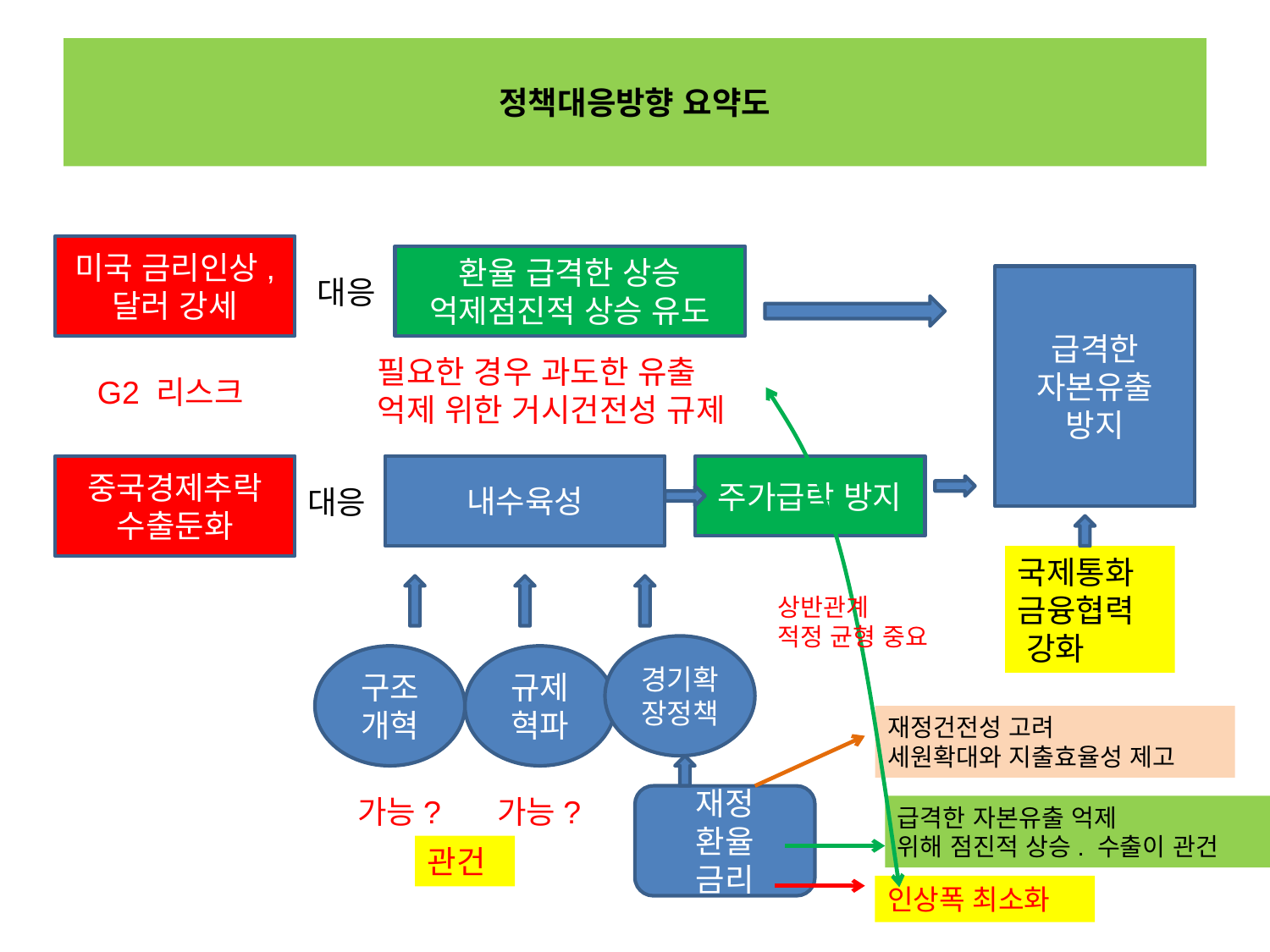

# 정책대응방향 요약도
미국 금리인상, 달러 강세
환율 급격한 상승 억제점진적 상승 유도
대응
급격한 자본유출 방지

필요한 경우 과도한 유출 억제 위한 거시건전성 규제
G2 리스크
중국경제추락
수출둔화
내수육성
주가급락 방지
대응

국제통화금융협력     강화

경기확장정책
구조개혁
규제혁파

가능?
가능?
재정
환율
금리
관건
인상폭 최소화

상반관계
적정 균형 중요
재정건전성 고려
세원확대와 지출효율성 제고
급격한 자본유출 억제
위해 점진적 상승. 수출이 관건